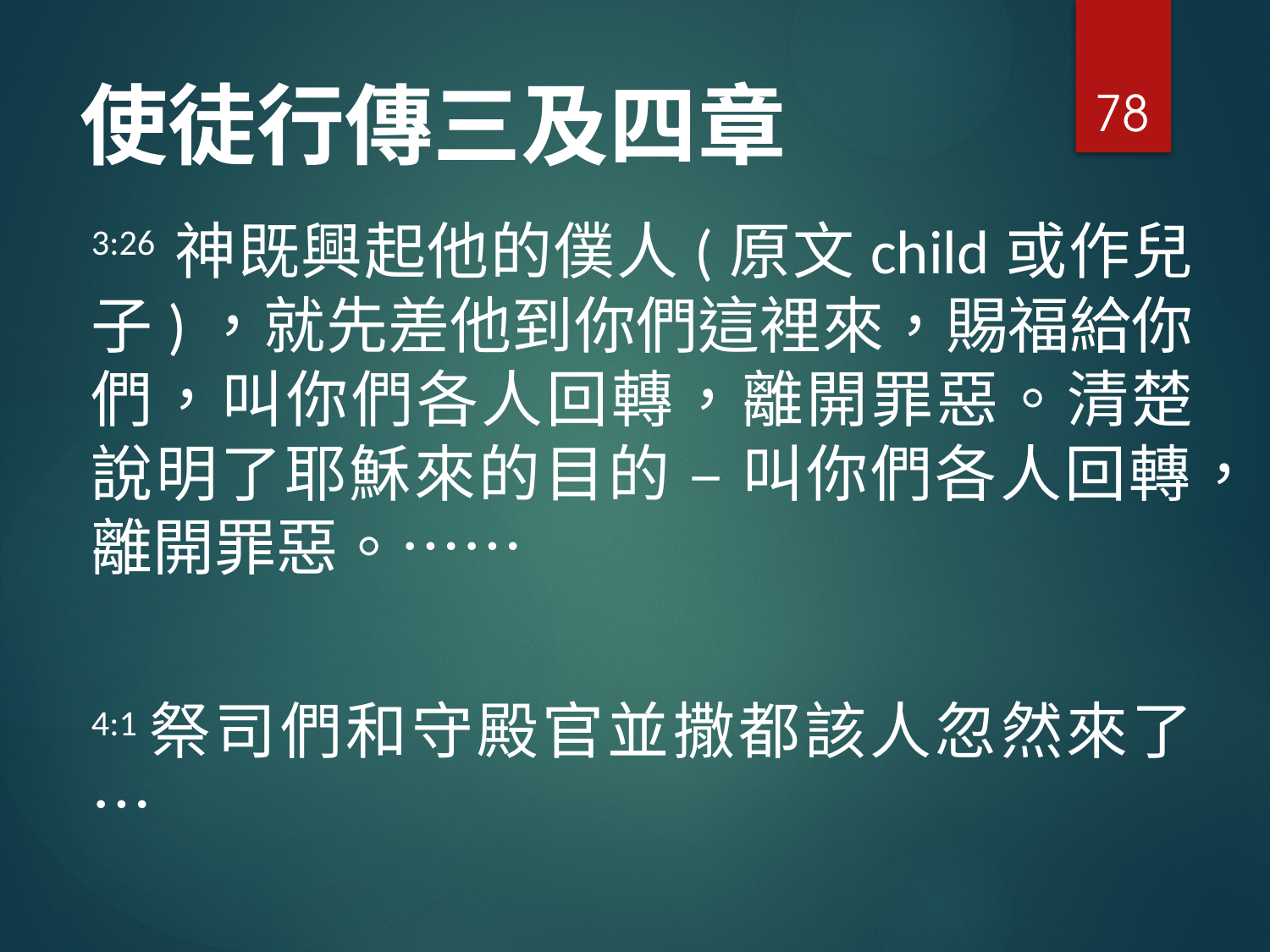

78
# 使徒行傳三及四章
3:26 神既興起他的僕人(原文child或作兒子)，就先差他到你們這裡來，賜福給你們，叫你們各人回轉，離開罪惡。清楚說明了耶穌來的目的 – 叫你們各人回轉，離開罪惡。……

4:1祭司們和守殿官並撒都該人忽然來了…